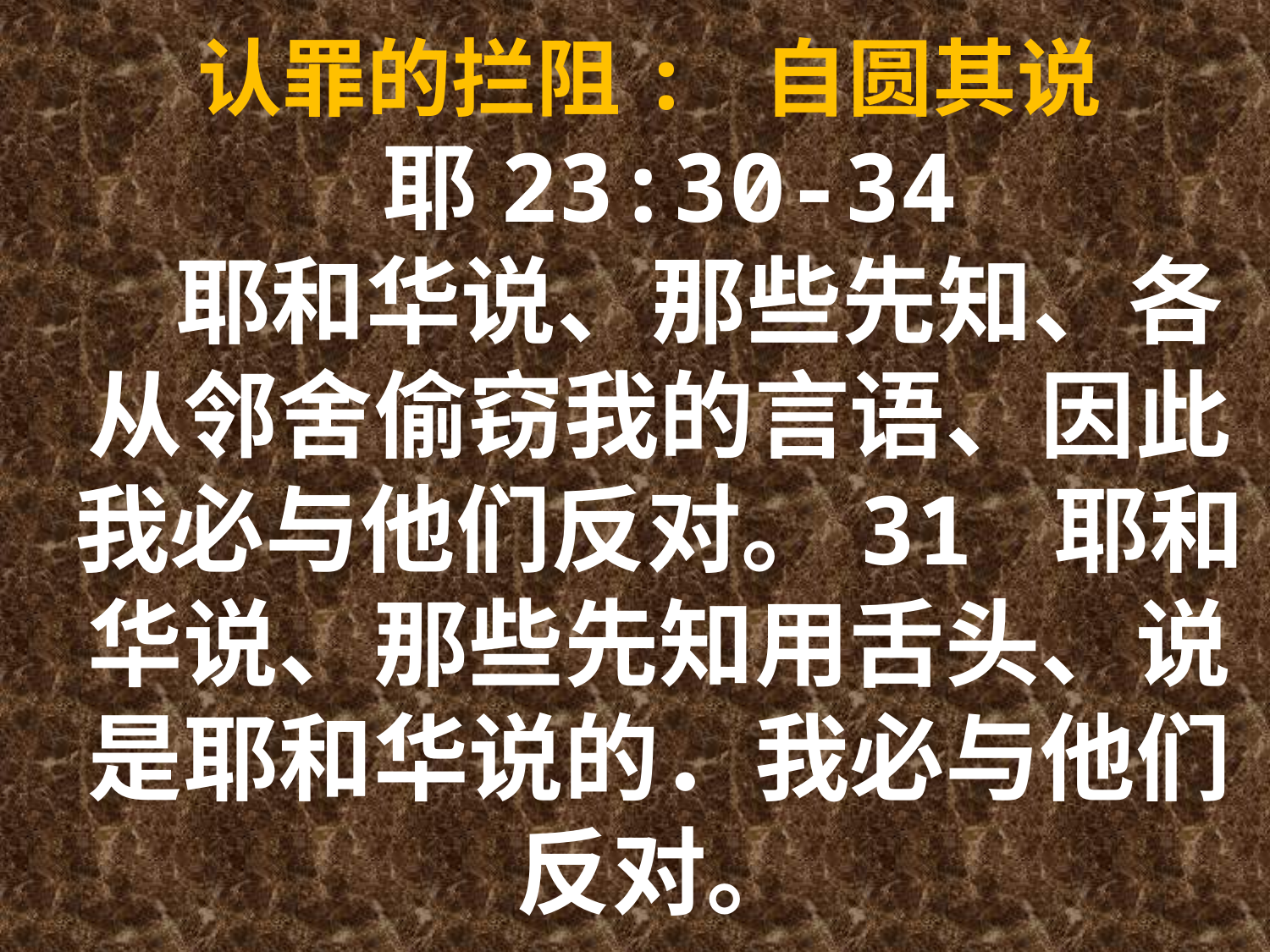

# 认罪的拦阻: 自圆其说 耶23:30-34 耶和华说、那些先知、各从邻舍偷窃我的言语、因此我必与他们反对。31 耶和华说、那些先知用舌头、说是耶和华说的．我必与他们反对。